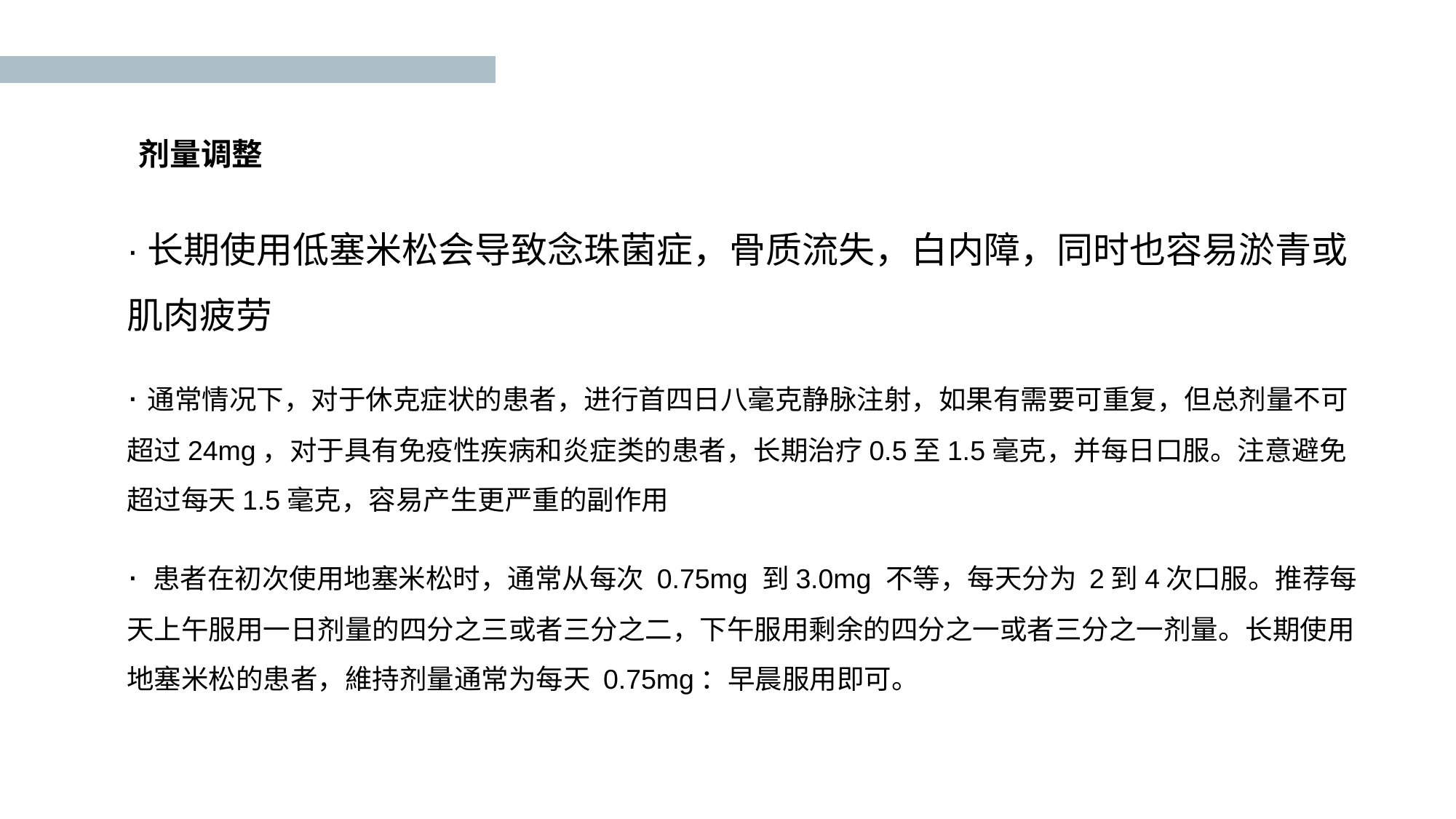

# 剂量调整
·长期使用低塞米松会导致念珠菌症，骨质流失，白内障，同时也容易淤青或肌肉疲劳
·通常情况下，对于休克症状的患者，进行首四日八毫克静脉注射，如果有需要可重复，但总剂量不可超过24mg，对于具有免疫性疾病和炎症类的患者，长期治疗0.5至1.5毫克，并每日口服。注意避免超过每天1.5毫克，容易产生更严重的副作用
· 患者在初次使用地塞米松时，通常从每次 0.75mg 到3.0mg 不等，每天分为 2到4次口服。推荐每天上午服用一日剂量的四分之三或者三分之二，下午服用剩余的四分之一或者三分之一剂量。长期使用地塞米松的患者，維持剂量通常为每天 0.75mg：早晨服用即可。